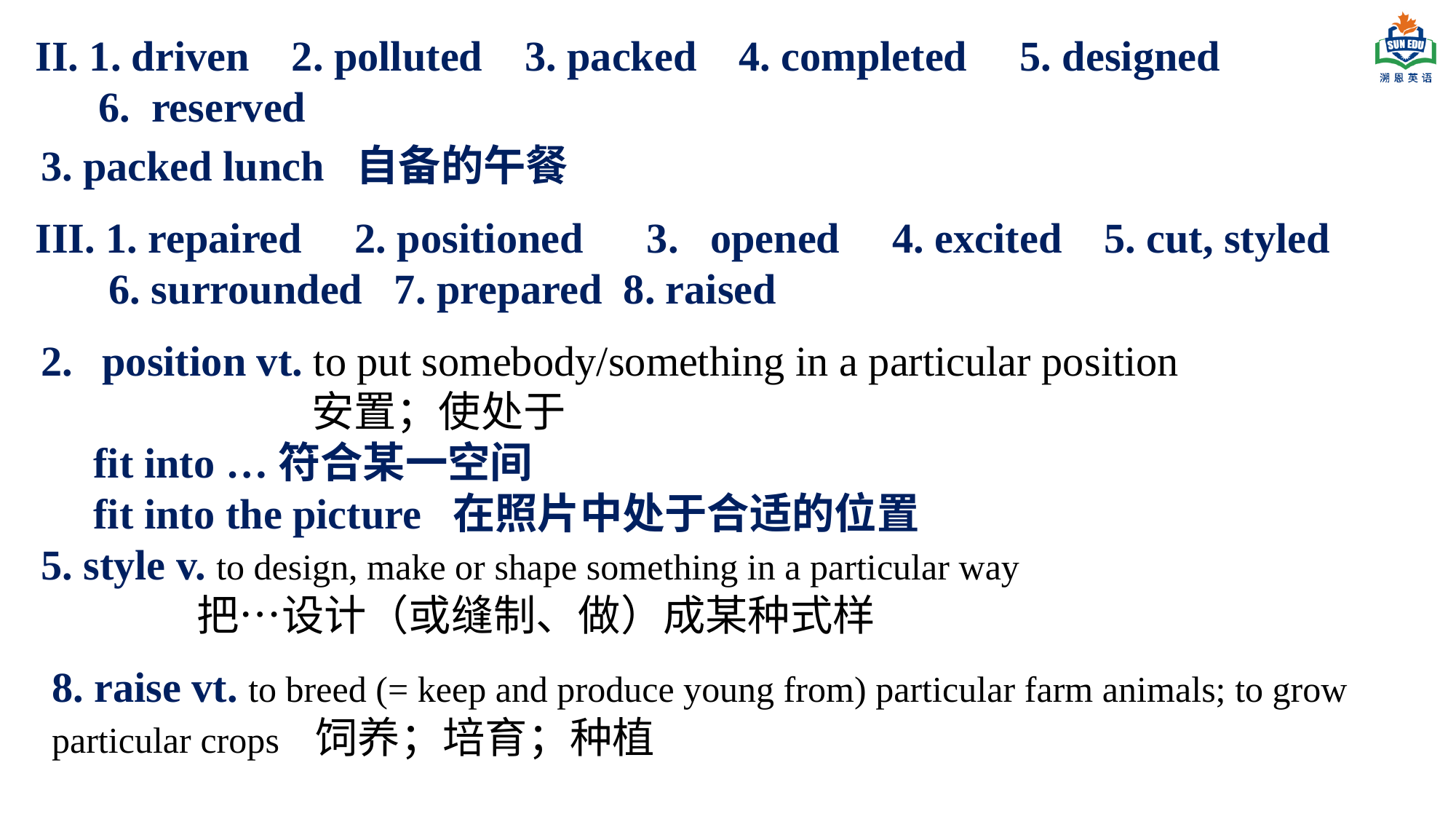

II. 1. driven    2. polluted    3. packed    4. completed     5. designed
      6.  reserved
3. packed lunch  自备的午餐
III. 1. repaired     2. positioned      3.   opened     4. excited    5. cut, styled
       6. surrounded   7. prepared  8. raised
position vt. to put somebody/something in a particular position
                                安置；使处于
     fit into …符合某一空间
     fit into the picture  在照片中处于合适的位置
5. style v. to design, make or shape something in a particular way
                  把…设计（或缝制、做）成某种式样
8. raise vt. to breed (= keep and produce young from) particular farm animals; to grow particular crops   饲养；培育；种植